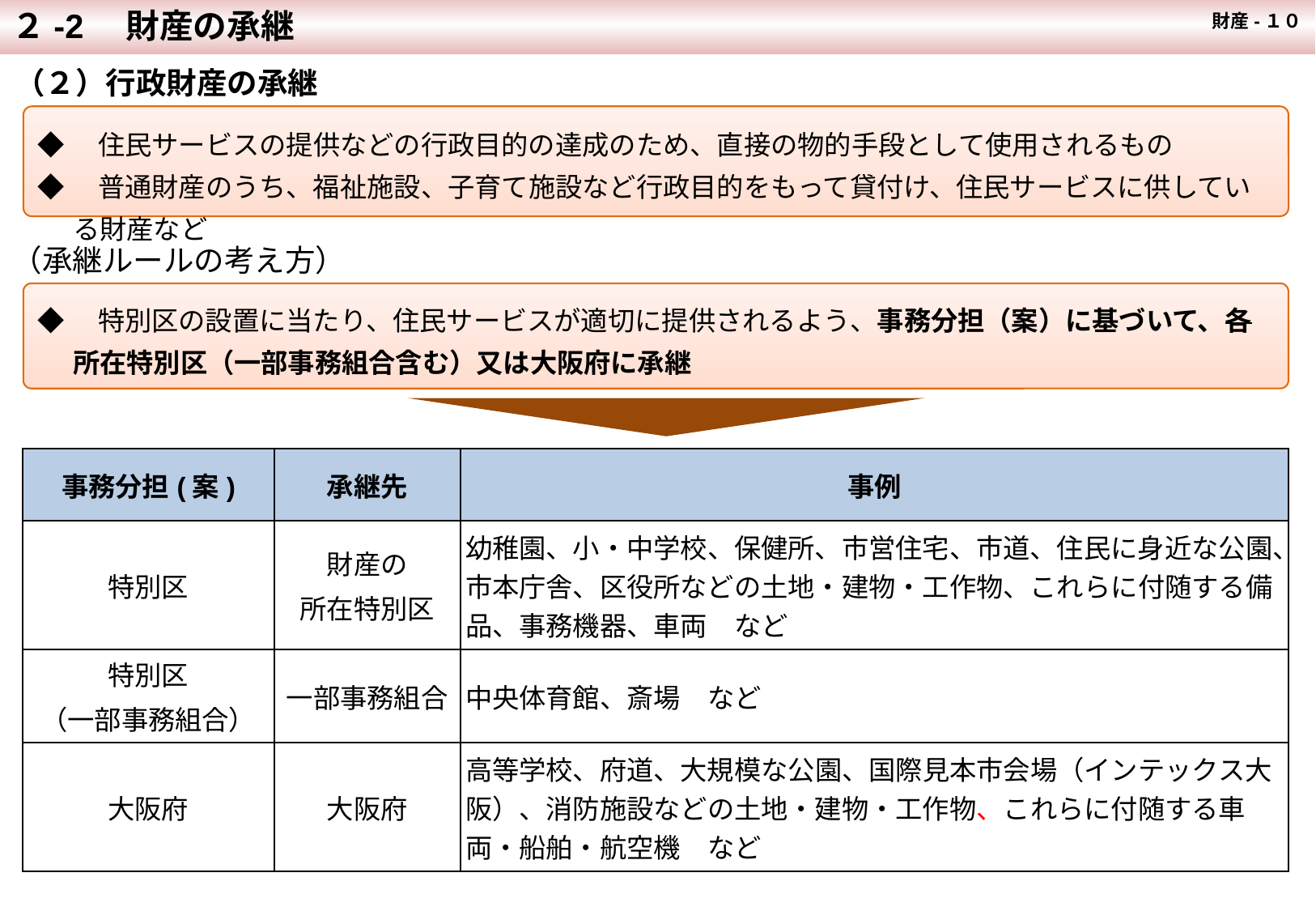

２-2　財産の承継
財産-１０
（２）行政財産の承継
◆　住民サービスの提供などの行政目的の達成のため、直接の物的手段として使用されるもの
◆　普通財産のうち、福祉施設、子育て施設など行政目的をもって貸付け、住民サービスに供している財産など
（承継ルールの考え方）
◆　特別区の設置に当たり、住民サービスが適切に提供されるよう、事務分担（案）に基づいて、各所在特別区（一部事務組合含む）又は大阪府に承継

| 事務分担(案) | 承継先 | 事例 |
| --- | --- | --- |
| 特別区 | 財産の 所在特別区 | 幼稚園、小・中学校、保健所、市営住宅、市道、住民に身近な公園、市本庁舎、区役所などの土地・建物・工作物、これらに付随する備品、事務機器、車両　など |
| 特別区 （一部事務組合） | 一部事務組合 | 中央体育館、斎場　など |
| 大阪府 | 大阪府 | 高等学校、府道、大規模な公園、国際見本市会場（インテックス大阪）、消防施設などの土地・建物・工作物、これらに付随する車両・船舶・航空機　など |